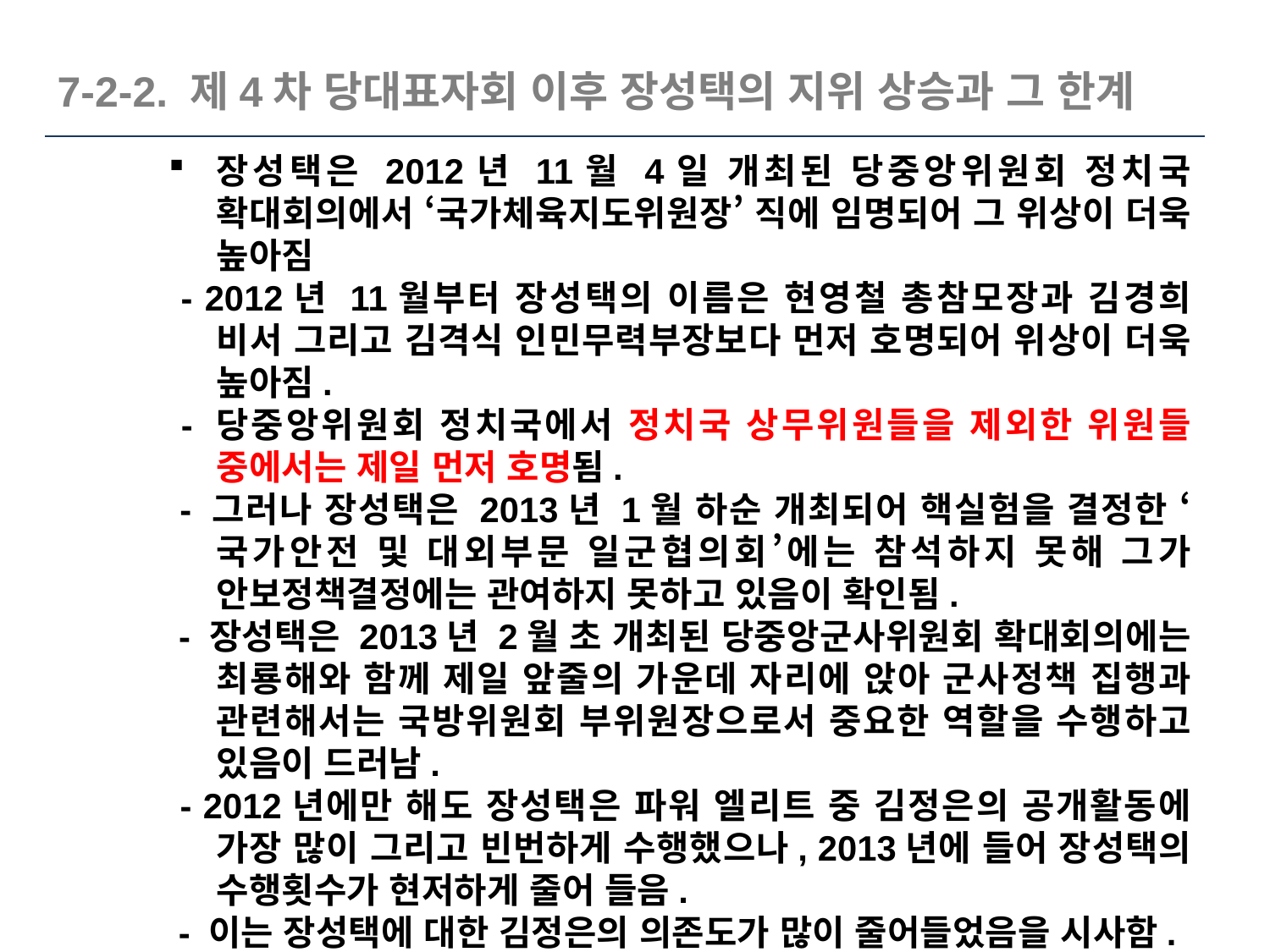

7-2-2. 제4차 당대표자회 이후 장성택의 지위 상승과 그 한계
장성택은 2012년 11월 4일 개최된 당중앙위원회 정치국 확대회의에서 ‘국가체육지도위원장’ 직에 임명되어 그 위상이 더욱 높아짐
 - 2012년 11월부터 장성택의 이름은 현영철 총참모장과 김경희 비서 그리고 김격식 인민무력부장보다 먼저 호명되어 위상이 더욱 높아짐.
 - 당중앙위원회 정치국에서 정치국 상무위원들을 제외한 위원들 중에서는 제일 먼저 호명됨.
 - 그러나 장성택은 2013년 1월 하순 개최되어 핵실험을 결정한 ‘국가안전 및 대외부문 일군협의회’에는 참석하지 못해 그가 안보정책결정에는 관여하지 못하고 있음이 확인됨.
 - 장성택은 2013년 2월 초 개최된 당중앙군사위원회 확대회의에는 최룡해와 함께 제일 앞줄의 가운데 자리에 앉아 군사정책 집행과 관련해서는 국방위원회 부위원장으로서 중요한 역할을 수행하고 있음이 드러남.
 - 2012년에만 해도 장성택은 파워 엘리트 중 김정은의 공개활동에 가장 많이 그리고 빈번하게 수행했으나, 2013년에 들어 장성택의 수행횟수가 현저하게 줄어 들음.
 - 이는 장성택에 대한 김정은의 의존도가 많이 줄어들었음을 시사함.